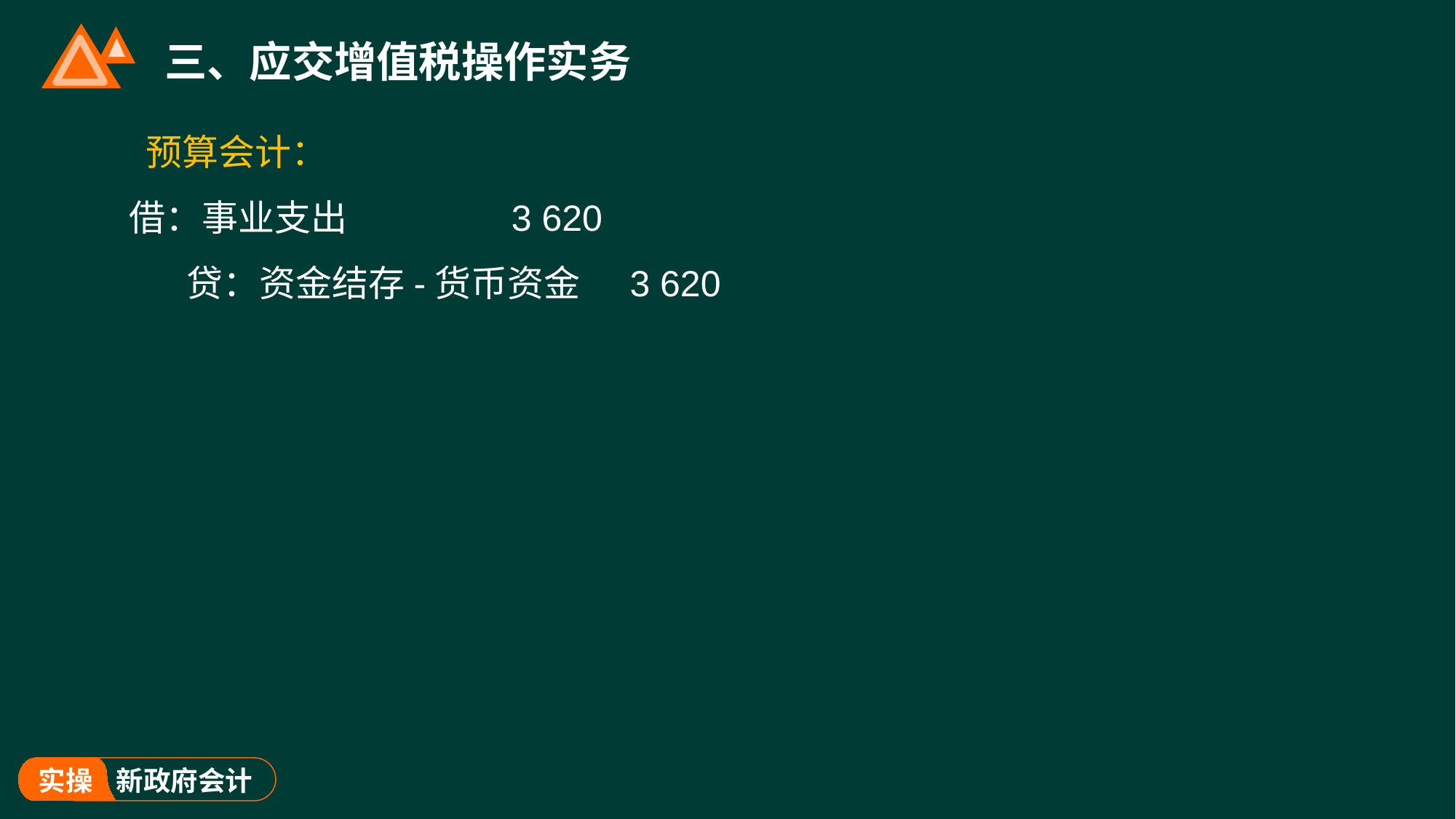

# 三、应交增值税操作实务
 预算会计：
借：事业支出                   3 620
      贷：资金结存-货币资金     3 620